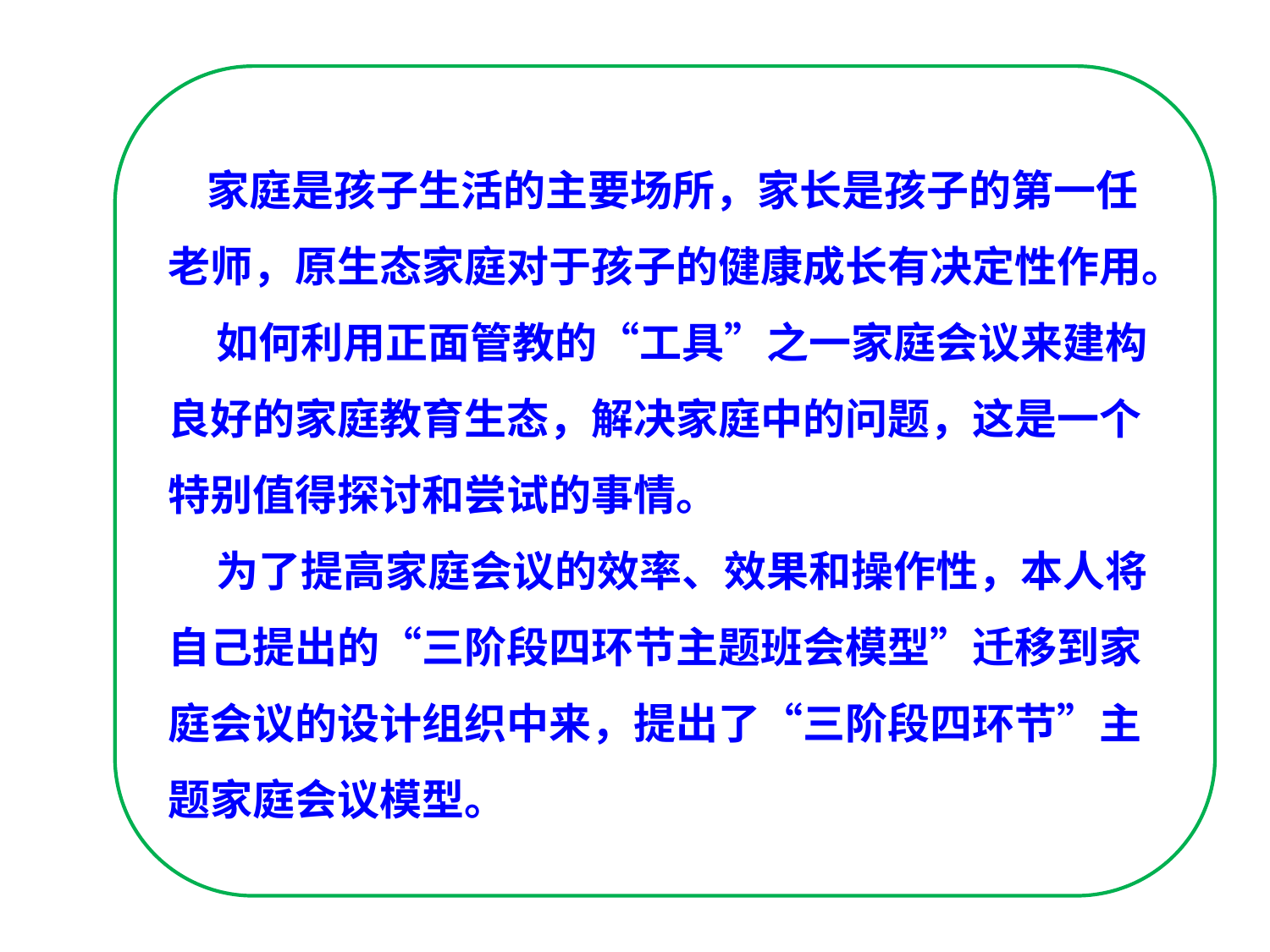

家庭是孩子生活的主要场所，家长是孩子的第一任老师，原生态家庭对于孩子的健康成长有决定性作用。
    如何利用正面管教的“工具”之一家庭会议来建构良好的家庭教育生态，解决家庭中的问题，这是一个特别值得探讨和尝试的事情。
    为了提高家庭会议的效率、效果和操作性，本人将自己提出的“三阶段四环节主题班会模型”迁移到家庭会议的设计组织中来，提出了“三阶段四环节”主题家庭会议模型。